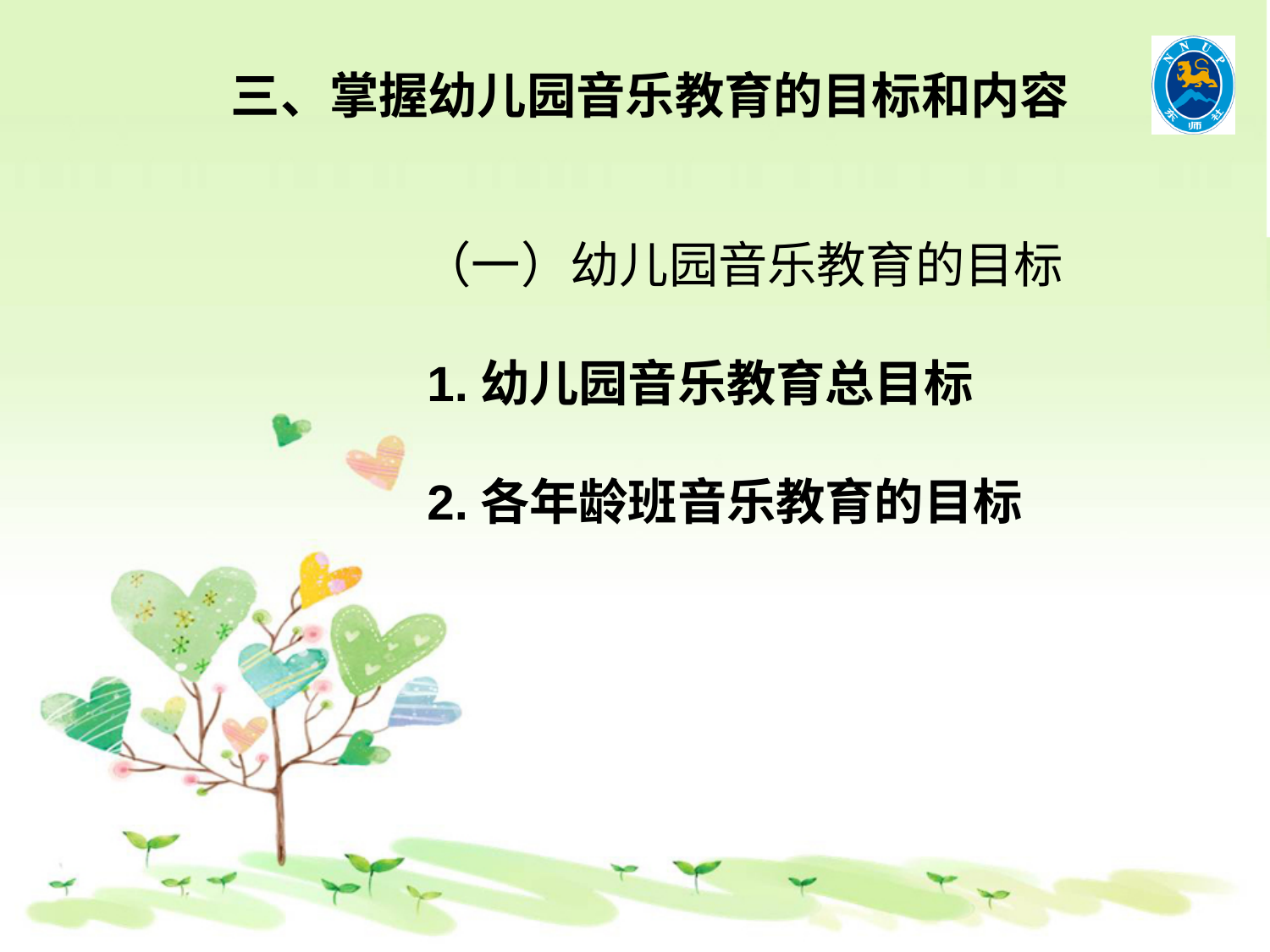

三、掌握幼儿园音乐教育的目标和内容
 （一）幼儿园音乐教育的目标
  1.幼儿园音乐教育总目标
  2.各年龄班音乐教育的目标